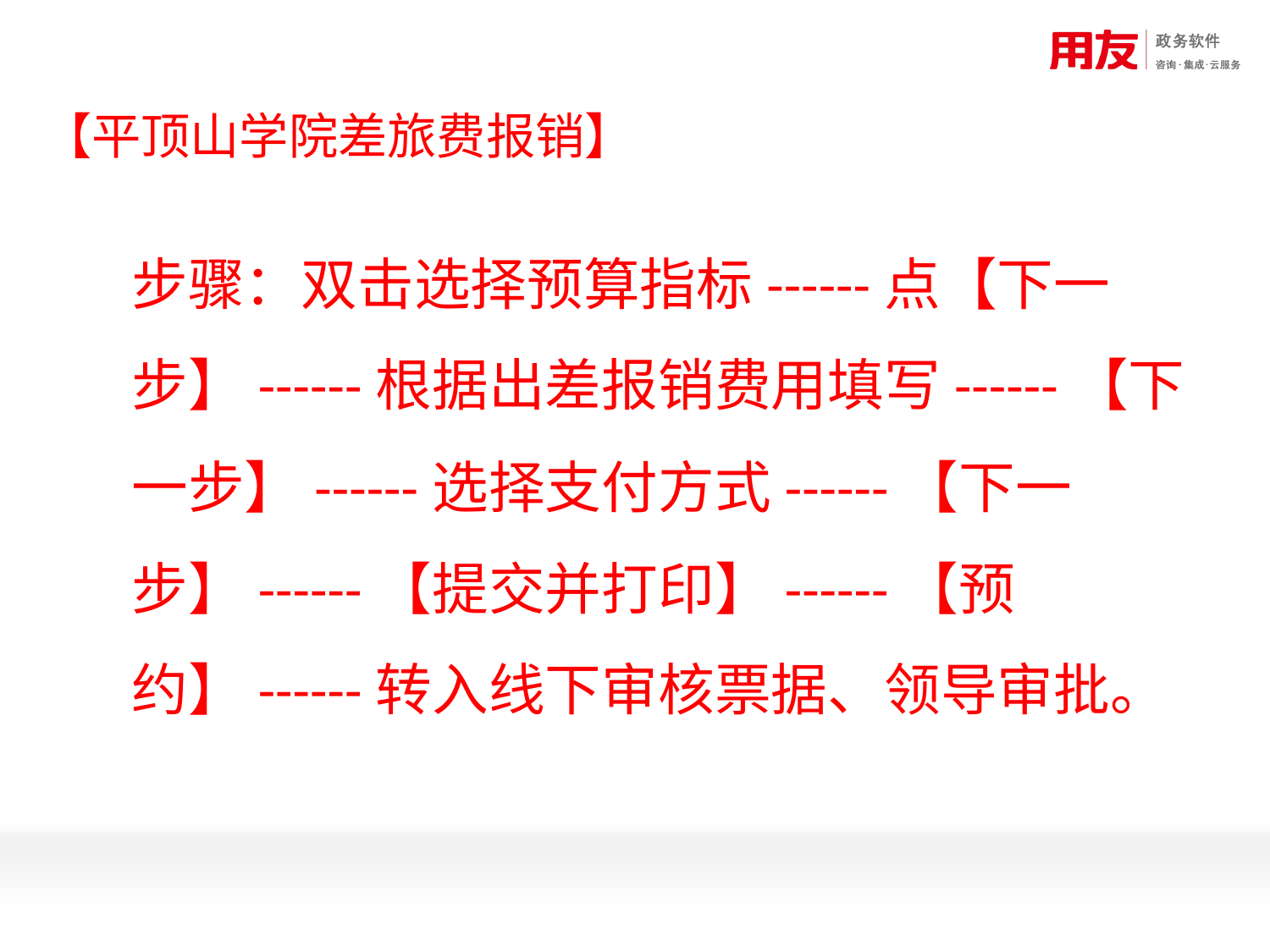

#
【平顶山学院差旅费报销】
步骤：双击选择预算指标------点【下一步】------根据出差报销费用填写------【下一步】------选择支付方式------【下一步】------【提交并打印】------【预约】------转入线下审核票据、领导审批。